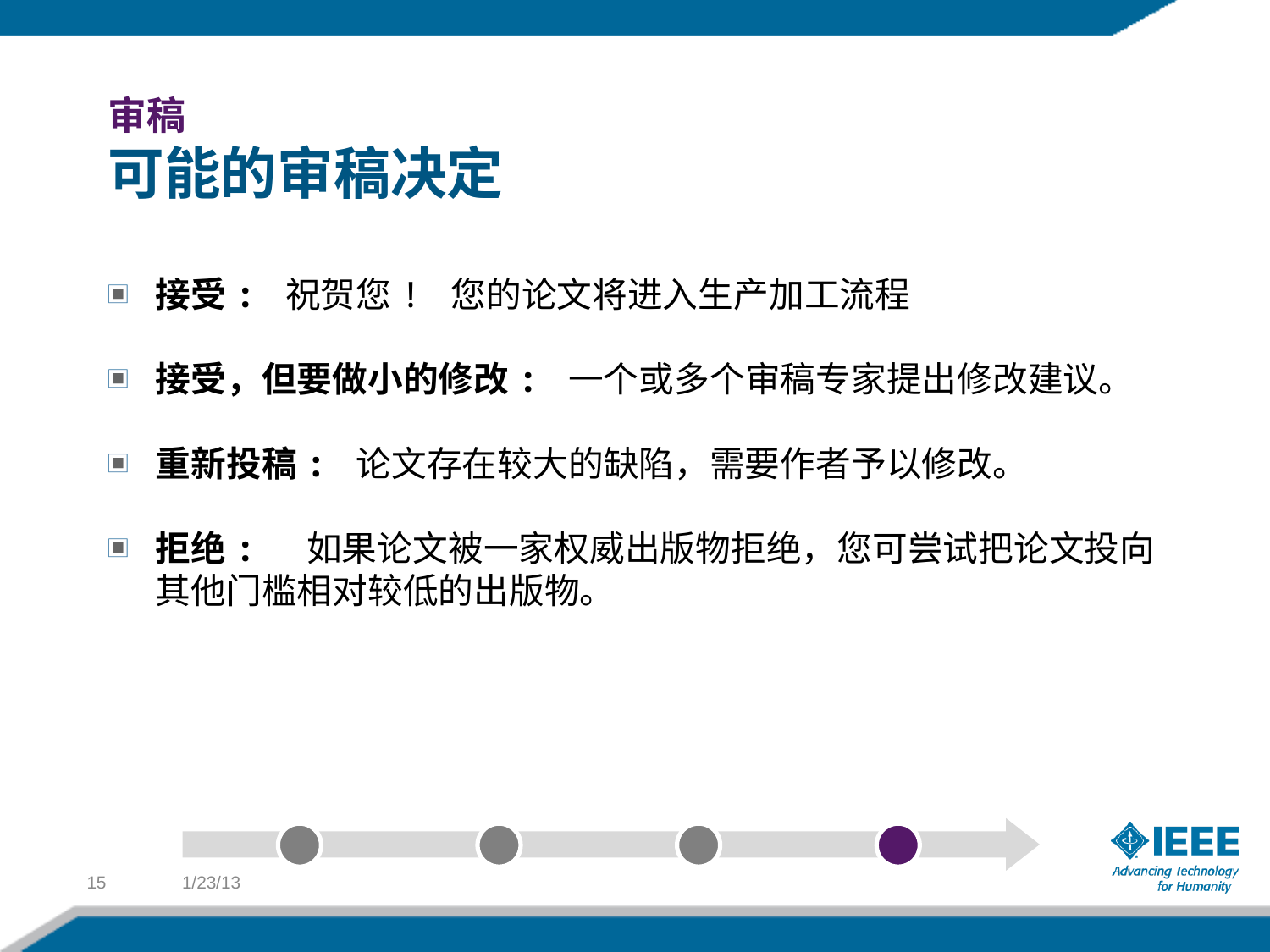

# 审稿 可能的审稿决定
接受: 祝贺您! 您的论文将进入生产加工流程

接受，但要做小的修改: 一个或多个审稿专家提出修改建议。

重新投稿: 论文存在较大的缺陷，需要作者予以修改。

拒绝:  如果论文被一家权威出版物拒绝，您可尝试把论文投向其他门槛相对较低的出版物。

15
1/23/13